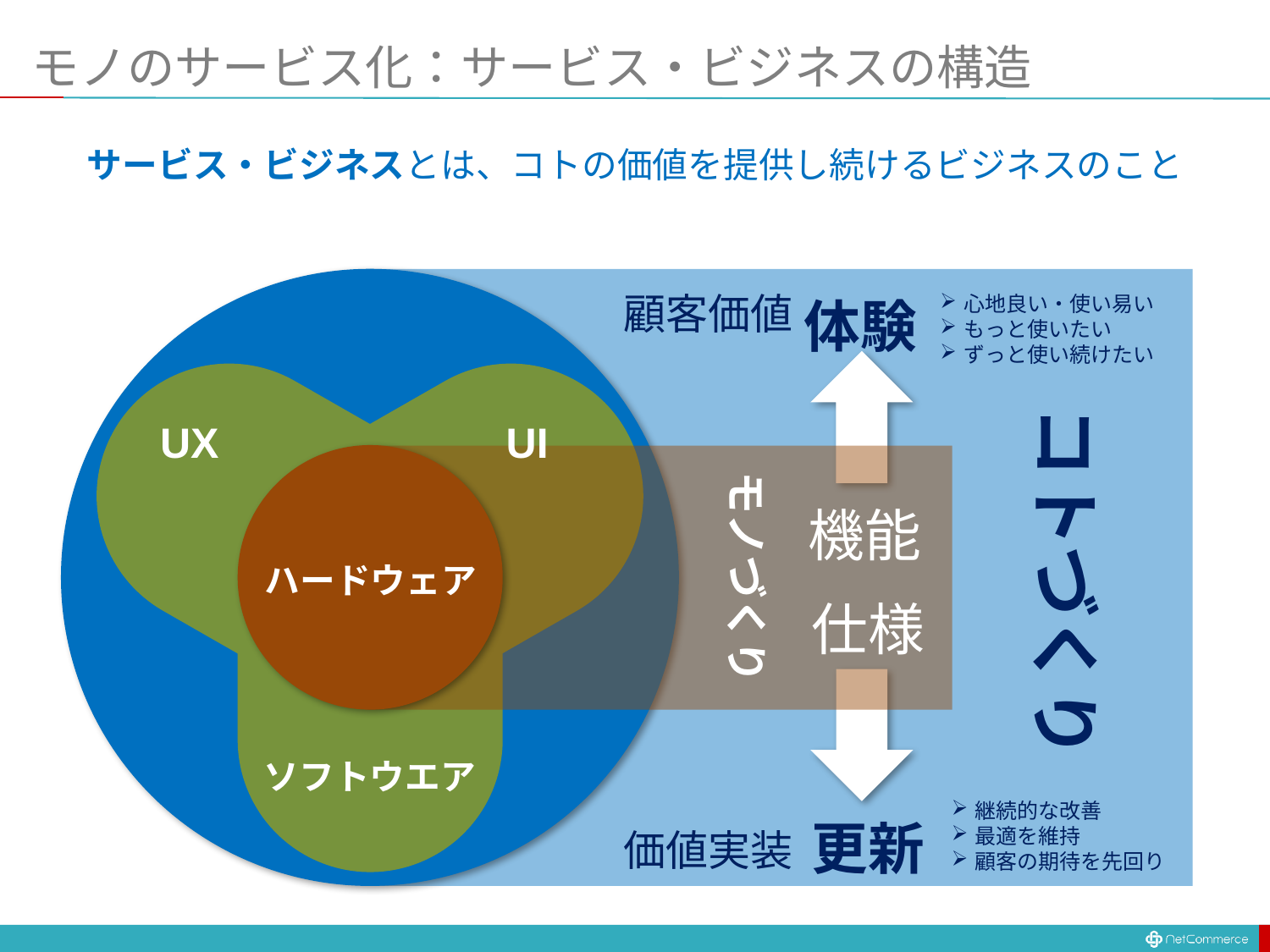

# モノのサービス化：サービス・ビジネスの構造
サービス・ビジネスとは、コトの価値を提供し続けるビジネスのこと

顧客価値
体験

更新
価値実装
心地良い・使い易い
もっと使いたい
ずっと使い続けたい
継続的な改善
最適を維持
顧客の期待を先回り

コトづくり
UX
UI

ハードウェア

モノづくり
機能
仕様
ソフトウエア